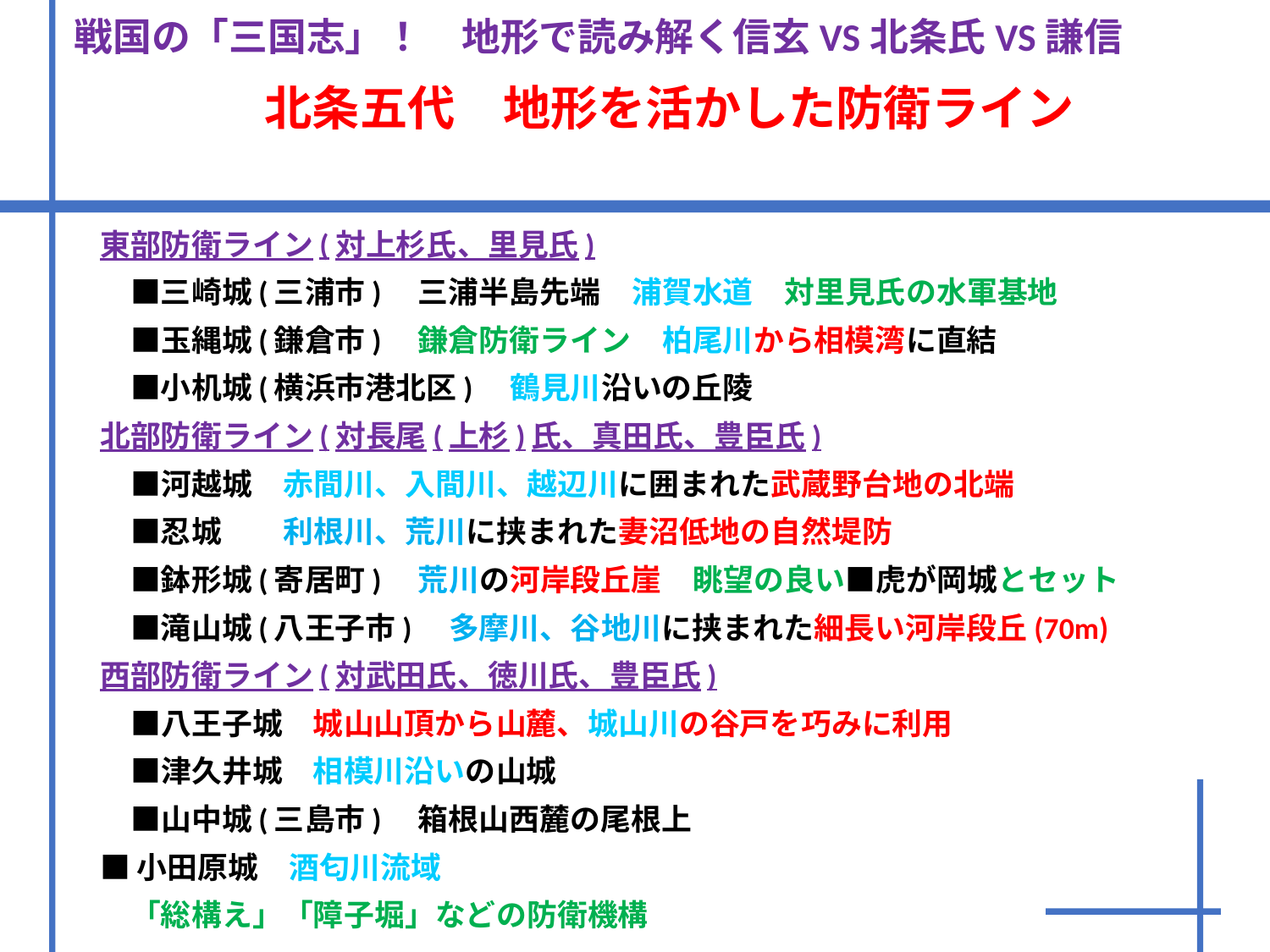

# 戦国の「三国志」！　地形で読み解く信玄VS北条氏VS謙信 　　　　北条五代　地形を活かした防衛ライン
東部防衛ライン(対上杉氏、里見氏)
　■三崎城(三浦市)　三浦半島先端　浦賀水道　対里見氏の水軍基地
　■玉縄城(鎌倉市)　鎌倉防衛ライン　柏尾川から相模湾に直結
　■小机城(横浜市港北区)　鶴見川沿いの丘陵
北部防衛ライン(対長尾(上杉)氏、真田氏、豊臣氏)
　■河越城　赤間川、入間川、越辺川に囲まれた武蔵野台地の北端
　■忍城　　利根川、荒川に挟まれた妻沼低地の自然堤防
　■鉢形城(寄居町)　荒川の河岸段丘崖　眺望の良い■虎が岡城とセット
　■滝山城(八王子市)　多摩川、谷地川に挟まれた細長い河岸段丘(70m)
西部防衛ライン(対武田氏、徳川氏、豊臣氏)
　■八王子城　城山山頂から山麓、城山川の谷戸を巧みに利用
　■津久井城　相模川沿いの山城
　■山中城(三島市)　箱根山西麓の尾根上
■小田原城　酒匂川流域
　「総構え」「障子堀」などの防衛機構